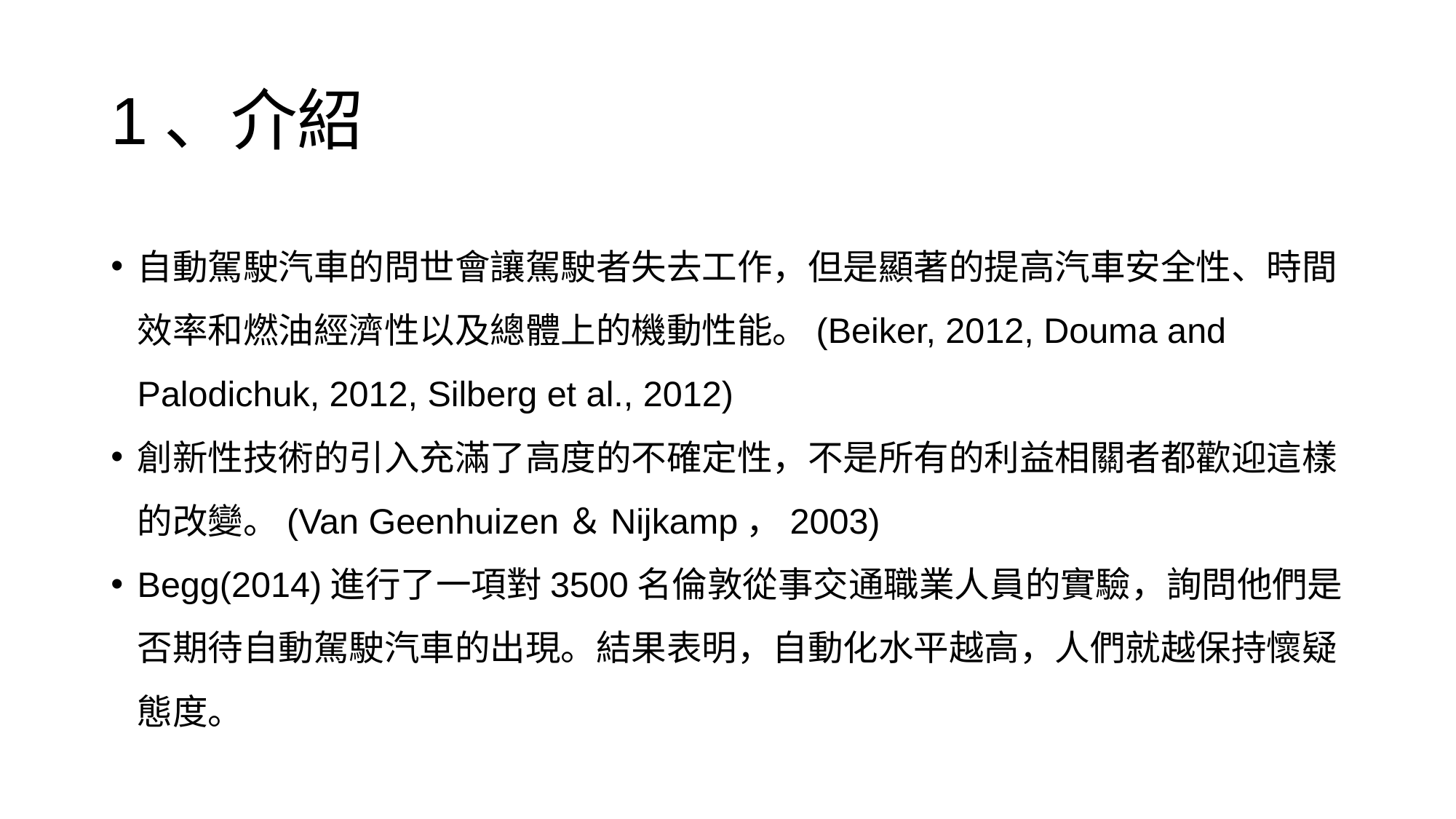

# 1、介紹
自動駕駛汽車的問世會讓駕駛者失去工作，但是顯著的提高汽車安全性、時間效率和燃油經濟性以及總體上的機動性能。(Beiker, 2012, Douma and Palodichuk, 2012, Silberg et al., 2012)
創新性技術的引入充滿了高度的不確定性，不是所有的利益相關者都歡迎這樣的改變。(Van Geenhuizen＆Nijkamp，2003)
Begg(2014)進行了一項對3500名倫敦從事交通職業人員的實驗，詢問他們是否期待自動駕駛汽車的出現。結果表明，自動化水平越高，人們就越保持懷疑態度。